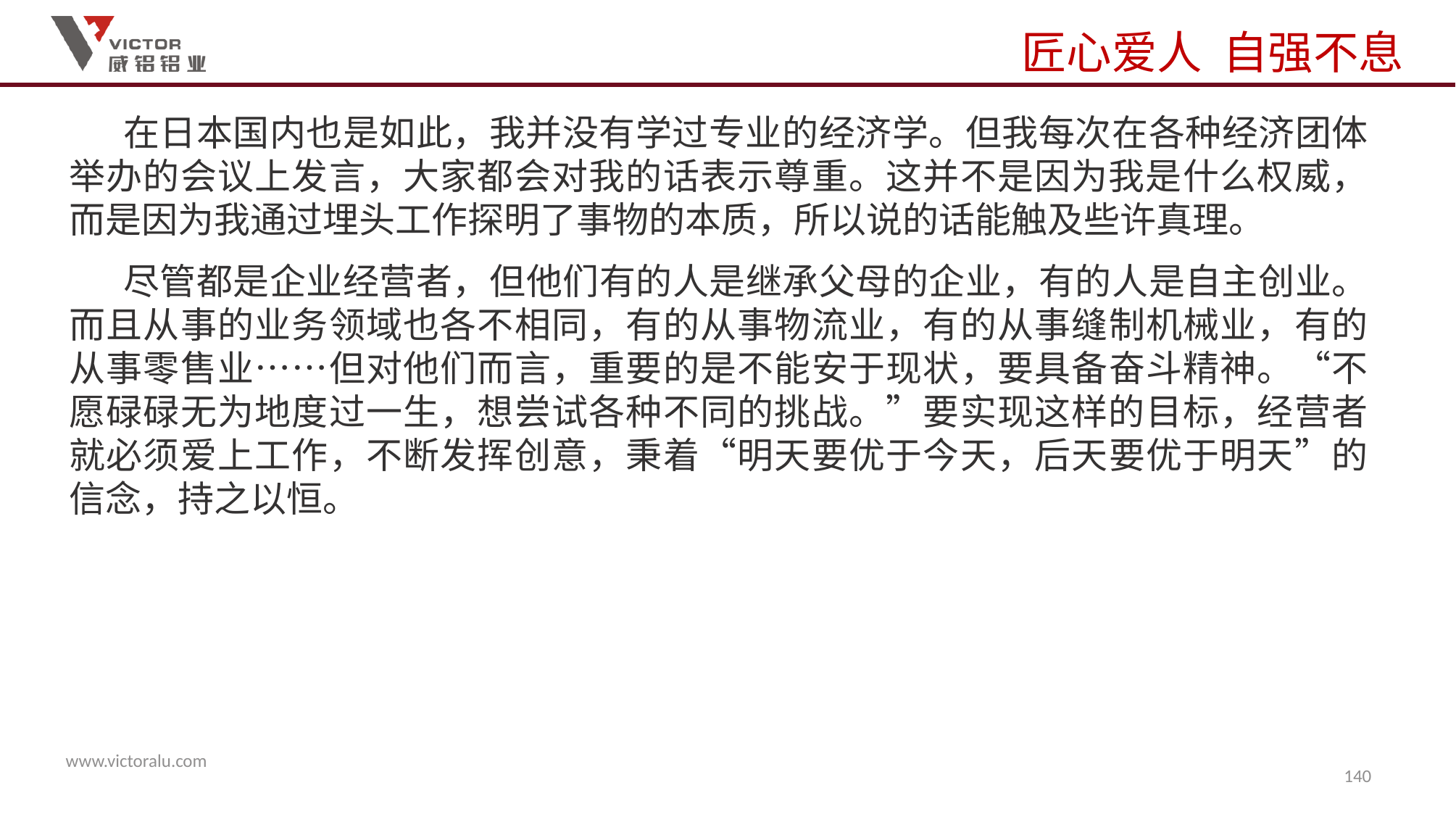

在日本国内也是如此，我并没有学过专业的经济学。但我每次在各种经济团体举办的会议上发言，大家都会对我的话表示尊重。这并不是因为我是什么权威，而是因为我通过埋头工作探明了事物的本质，所以说的话能触及些许真理。
尽管都是企业经营者，但他们有的人是继承父母的企业，有的人是自主创业。而且从事的业务领域也各不相同，有的从事物流业，有的从事缝制机械业，有的从事零售业……但对他们而言，重要的是不能安于现状，要具备奋斗精神。“不愿碌碌无为地度过一生，想尝试各种不同的挑战。”要实现这样的目标，经营者就必须爱上工作，不断发挥创意，秉着“明天要优于今天，后天要优于明天”的信念，持之以恒。
140